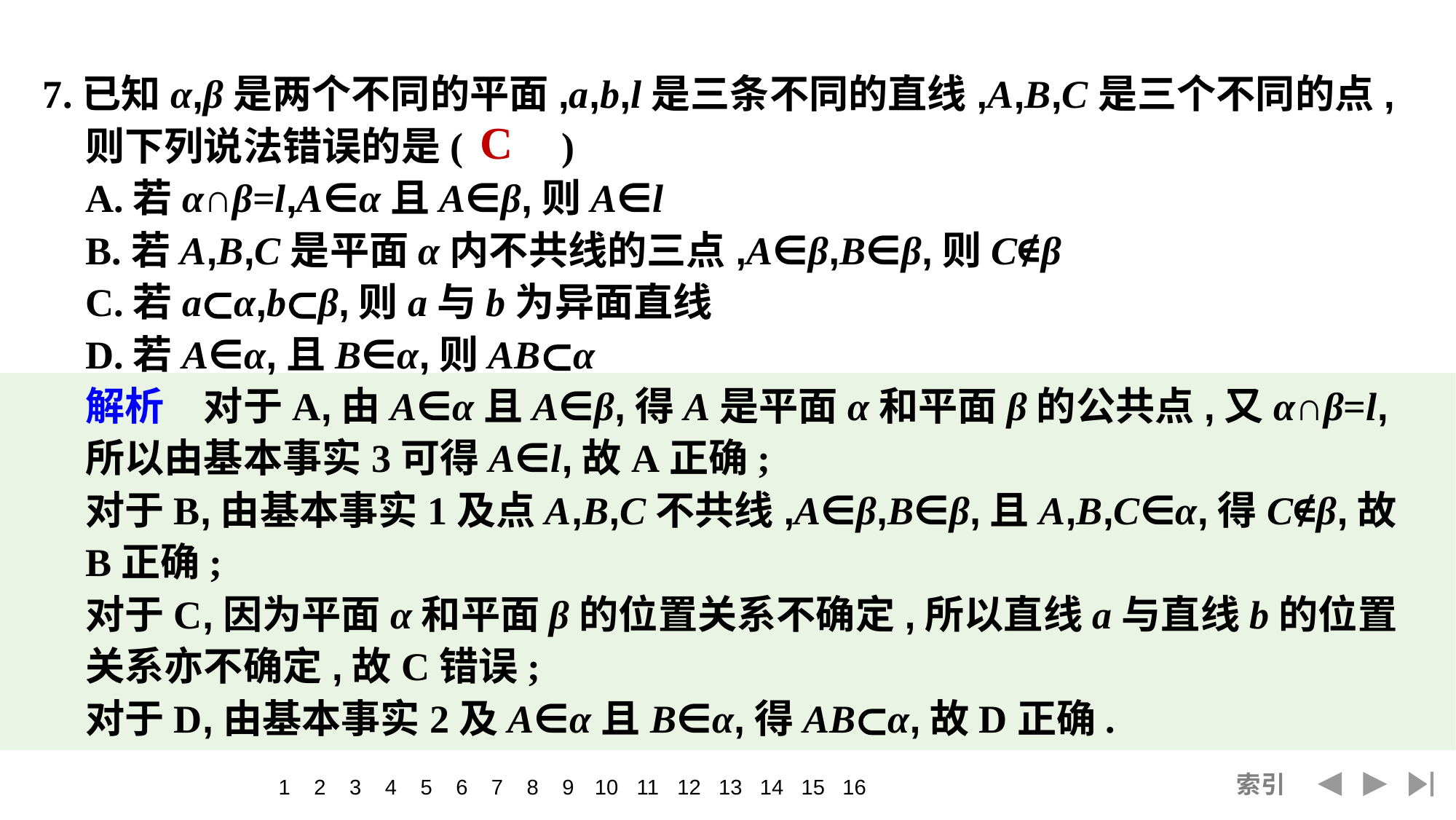

7.已知α,β是两个不同的平面,a,b,l是三条不同的直线,A,B,C是三个不同的点,则下列说法错误的是(　　)
	A.若α∩β=l,A∈α且A∈β,则A∈l
	B.若A,B,C是平面α内不共线的三点,A∈β,B∈β,则C∉β
	C.若a⊂α,b⊂β,则a与b为异面直线
	D.若A∈α,且B∈α,则AB⊂α
	解析　对于A,由A∈α且A∈β,得A是平面α和平面β的公共点,又α∩β=l,所以由基本事实3可得A∈l,故A正确;
	对于B,由基本事实1及点A,B,C不共线,A∈β,B∈β,且A,B,C∈α,得C∉β,故B正确;
	对于C,因为平面α和平面β的位置关系不确定,所以直线a与直线b的位置关系亦不确定,故C错误;
	对于D,由基本事实2及A∈α且B∈α,得AB⊂α,故D正确.
C